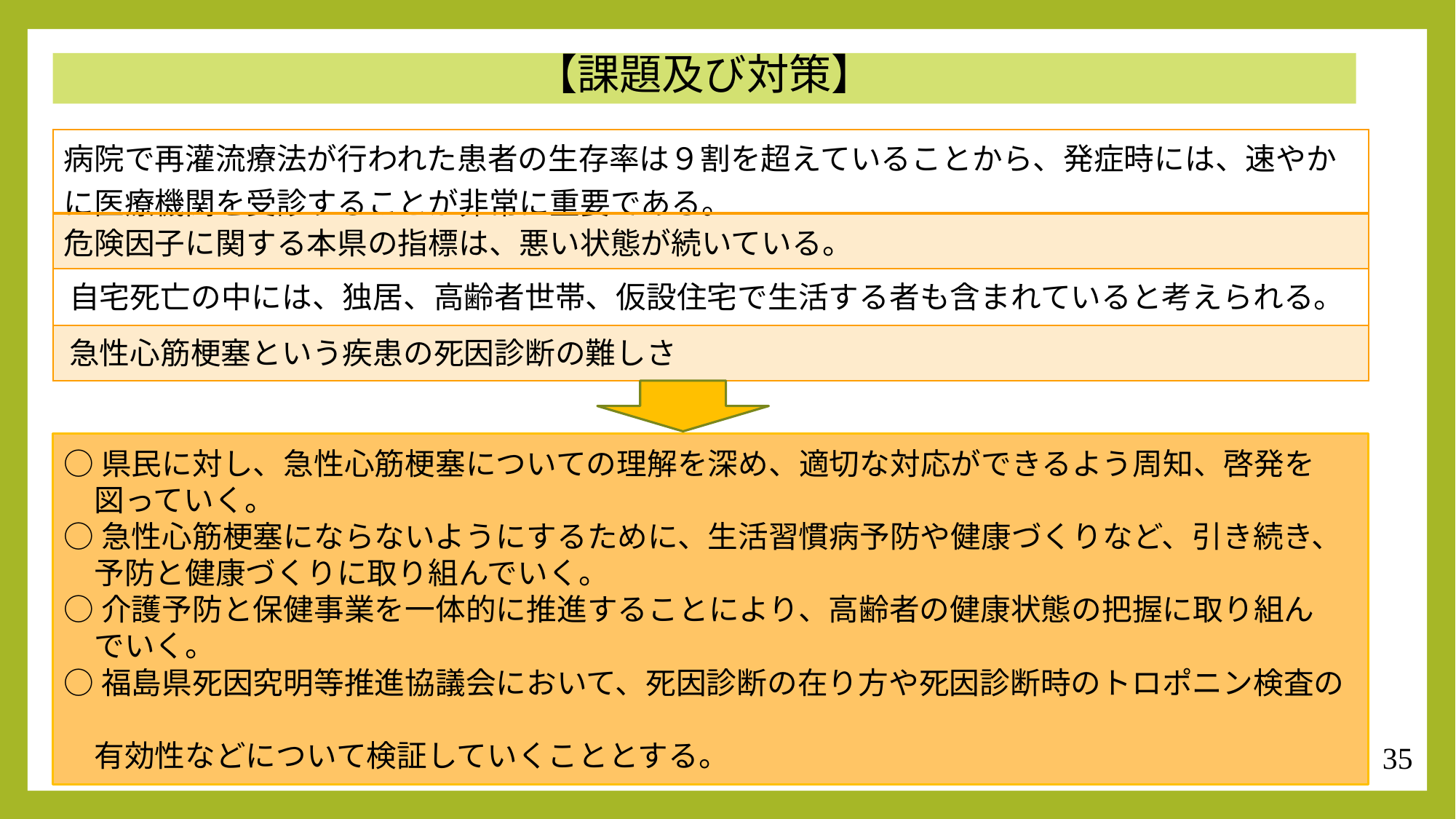

【課題及び対策】
| 病院で再灌流療法が行われた患者の生存率は９割を超えていることから、発症時には、速やかに医療機関を受診することが非常に重要である。 |
| --- |
| 危険因子に関する本県の指標は、悪い状態が続いている。 |
| 自宅死亡の中には、独居、高齢者世帯、仮設住宅で生活する者も含まれていると考えられる。 |
| 急性心筋梗塞という疾患の死因診断の難しさ |

○県民に対し、急性心筋梗塞についての理解を深め、適切な対応ができるよう周知、啓発を
　図っていく。
○急性心筋梗塞にならないようにするために、生活習慣病予防や健康づくりなど、引き続き、
　予防と健康づくりに取り組んでいく。
○介護予防と保健事業を一体的に推進することにより、高齢者の健康状態の把握に取り組ん
　でいく。
○福島県死因究明等推進協議会において、死因診断の在り方や死因診断時のトロポニン検査の
　有効性などについて検証していくこととする。

35